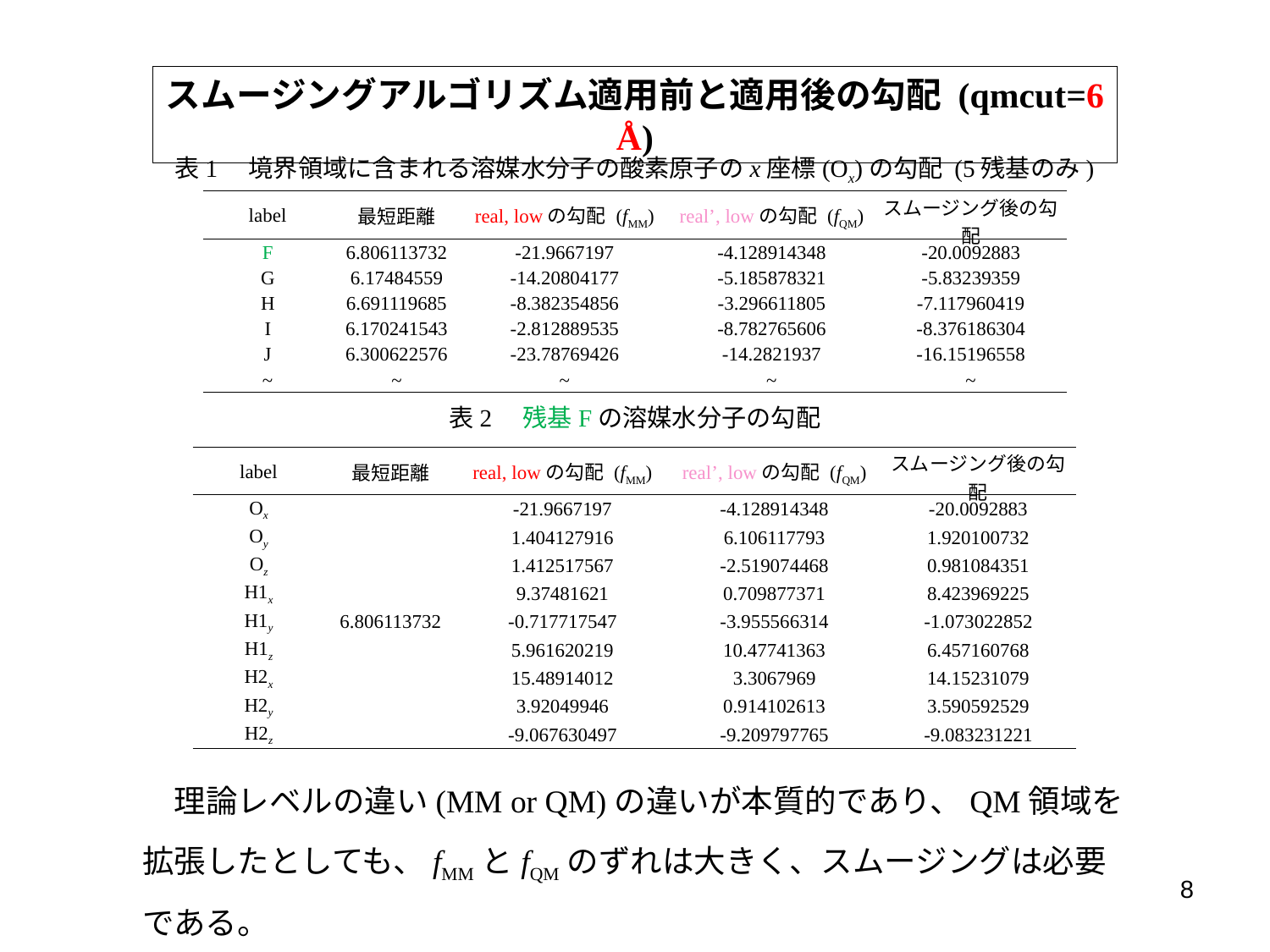

スムージングアルゴリズム適用前と適用後の勾配 (qmcut=6 Å)
表1　境界領域に含まれる溶媒水分子の酸素原子のx座標(Ox)の勾配 (5残基のみ)
| label | 最短距離 | real, lowの勾配 (fMM) | real’, lowの勾配 (fQM) | スムージング後の勾配 |
| --- | --- | --- | --- | --- |
| F | 6.806113732 | -21.9667197 | -4.128914348 | -20.0092883 |
| G | 6.17484559 | -14.20804177 | -5.185878321 | -5.83239359 |
| H | 6.691119685 | -8.382354856 | -3.296611805 | -7.117960419 |
| I | 6.170241543 | -2.812889535 | -8.782765606 | -8.376186304 |
| J | 6.300622576 | -23.78769426 | -14.2821937 | -16.15196558 |
| ~ | ~ | ~ | ~ | ~ |
表2　残基Fの溶媒水分子の勾配
| label | 最短距離 | real, lowの勾配 (fMM) | real’, lowの勾配 (fQM) | スムージング後の勾配 |
| --- | --- | --- | --- | --- |
| Ox | 6.806113732 | -21.9667197 | -4.128914348 | -20.0092883 |
| Oy |  | 1.404127916 | 6.106117793 | 1.920100732 |
| Oz |  | 1.412517567 | -2.519074468 | 0.981084351 |
| H1x |  | 9.37481621 | 0.709877371 | 8.423969225 |
| H1y |  | -0.717717547 | -3.955566314 | -1.073022852 |
| H1z |  | 5.961620219 | 10.47741363 | 6.457160768 |
| H2x |  | 15.48914012 | 3.3067969 | 14.15231079 |
| H2y |  | 3.92049946 | 0.914102613 | 3.590592529 |
| H2z |  | -9.067630497 | -9.209797765 | -9.083231221 |
　理論レベルの違い(MM or QM)の違いが本質的であり、QM領域を拡張したとしても、fMMとfQMのずれは大きく、スムージングは必要である。
8